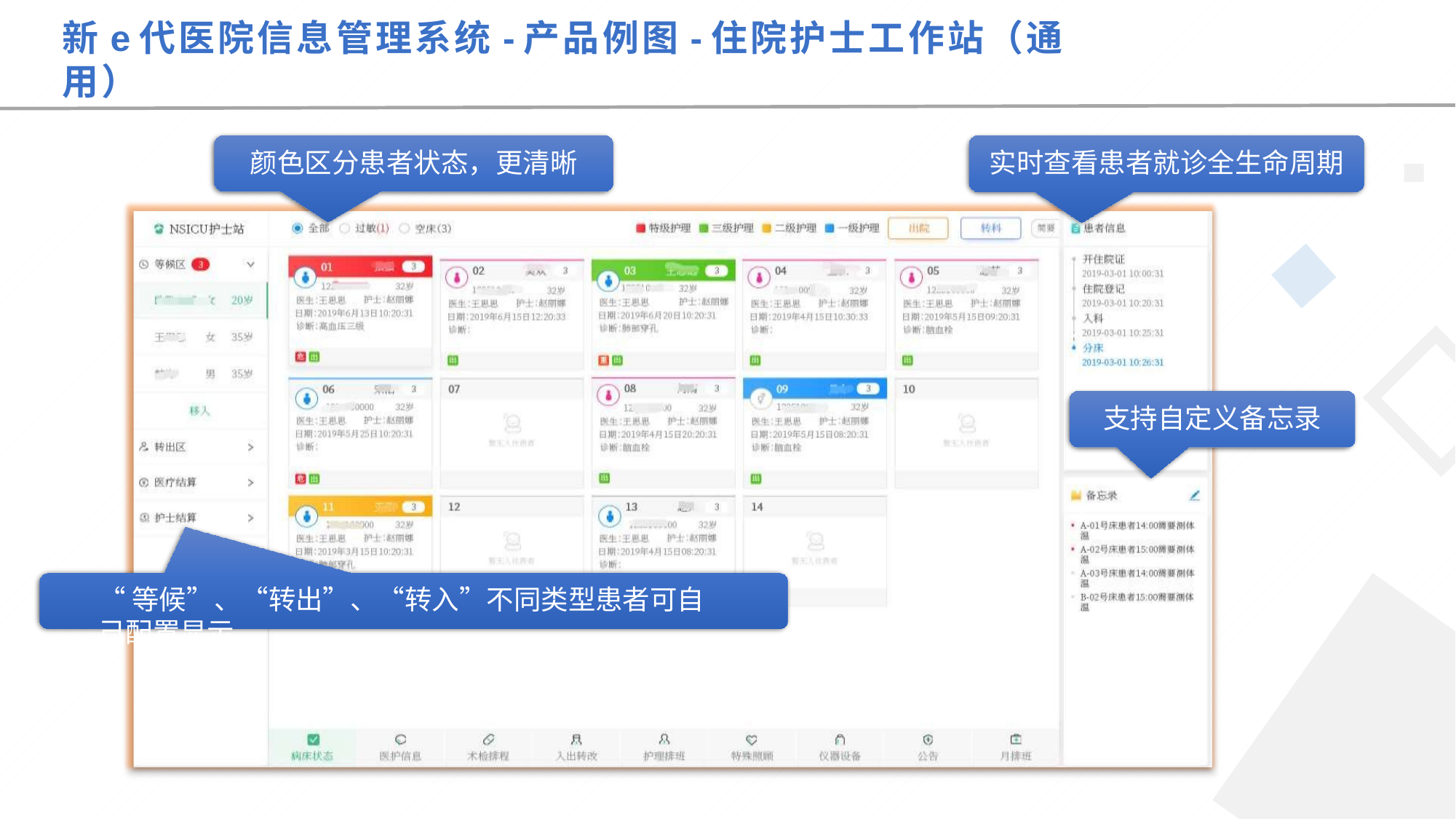

# 新e代医院信息管理系统-产品例图-住院护士工作站（通用）

颜色区分患者状态，更清晰
实时查看患者就诊全生命周期

支持自定义备忘录

“等候”、“转出”、“转入”不同类型患者可自己配置显示